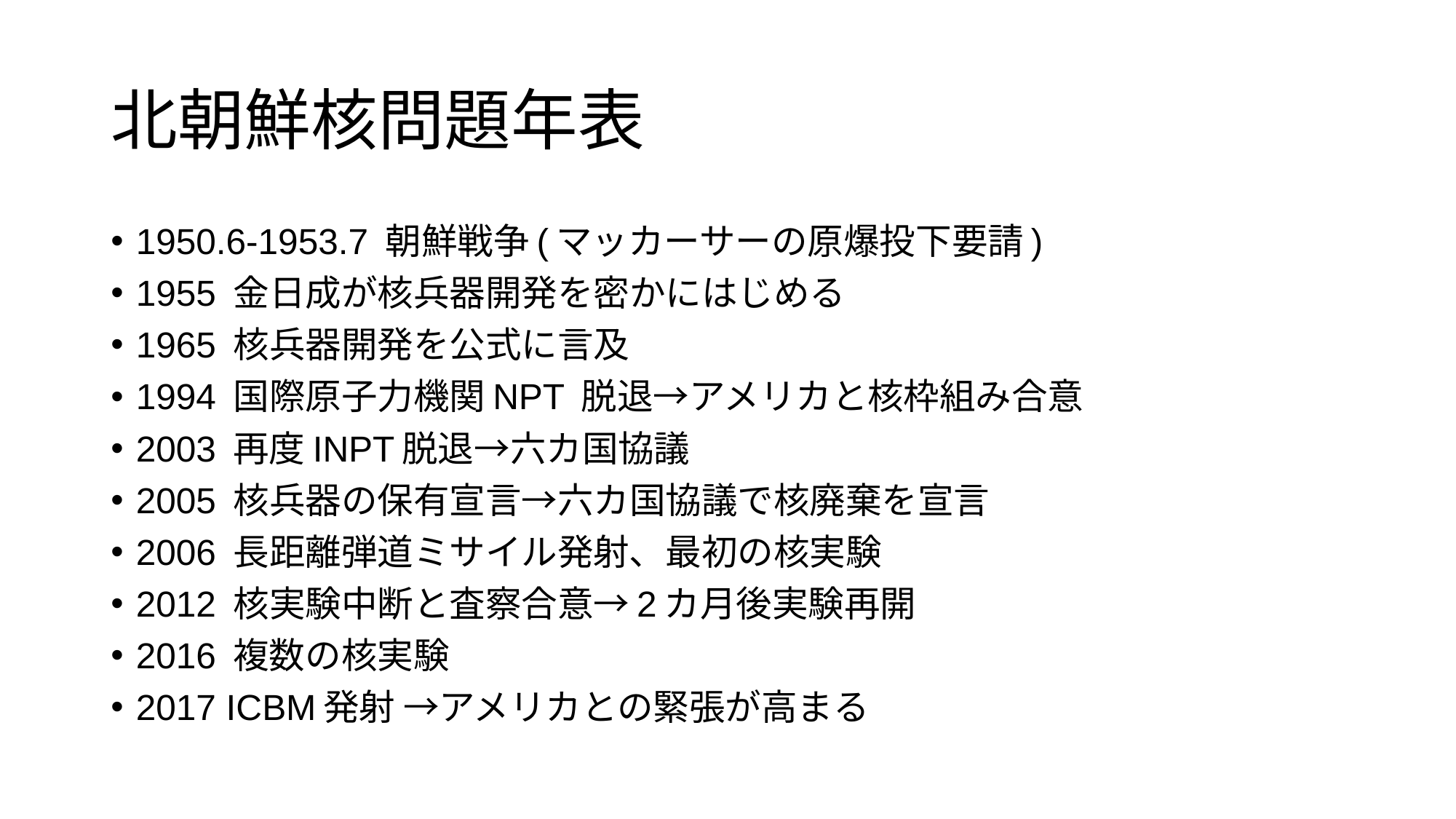

# 北朝鮮核問題年表
1950.6-1953.7 朝鮮戦争(マッカーサーの原爆投下要請)
1955 金日成が核兵器開発を密かにはじめる
1965 核兵器開発を公式に言及
1994 国際原子力機関NPT 脱退→アメリカと核枠組み合意
2003 再度INPT脱退→六カ国協議
2005 核兵器の保有宣言→六カ国協議で核廃棄を宣言
2006 長距離弾道ミサイル発射、最初の核実験
2012 核実験中断と査察合意→2カ月後実験再開
2016 複数の核実験
2017 ICBM発射 →アメリカとの緊張が高まる